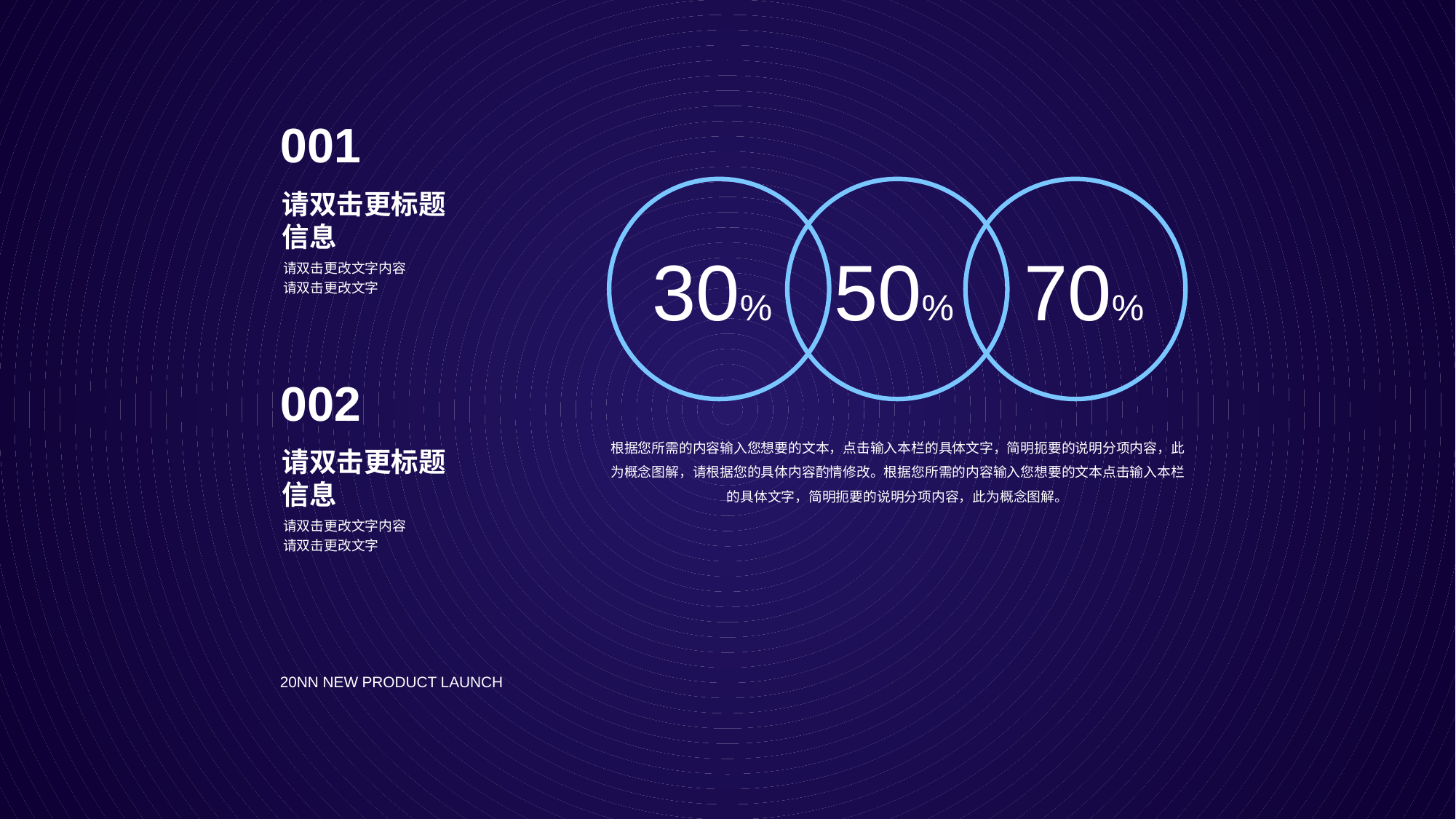

001
请双击更标题信息
请双击更改文字内容请双击更改文字

30%
50%
70%
002
请双击更标题信息
请双击更改文字内容请双击更改文字
根据您所需的内容输入您想要的文本，点击输入本栏的具体文字，简明扼要的说明分项内容，此为概念图解，请根据您的具体内容酌情修改。根据您所需的内容输入您想要的文本点击输入本栏的具体文字，简明扼要的说明分项内容，此为概念图解。
20NN New product launch